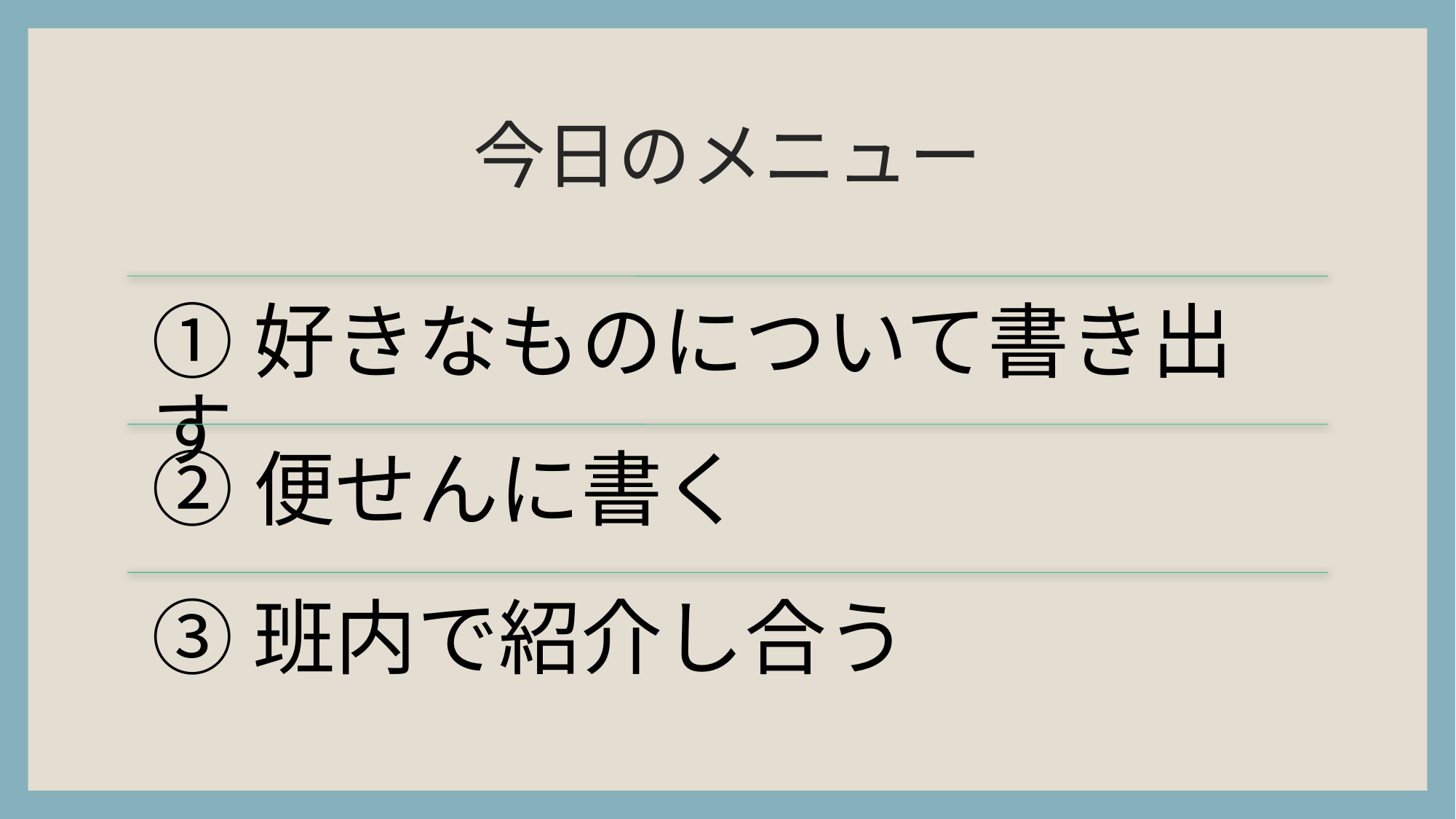

# 今日のメニュー
①好きなものについて書き出す
②便せんに書く
③班内で紹介し合う